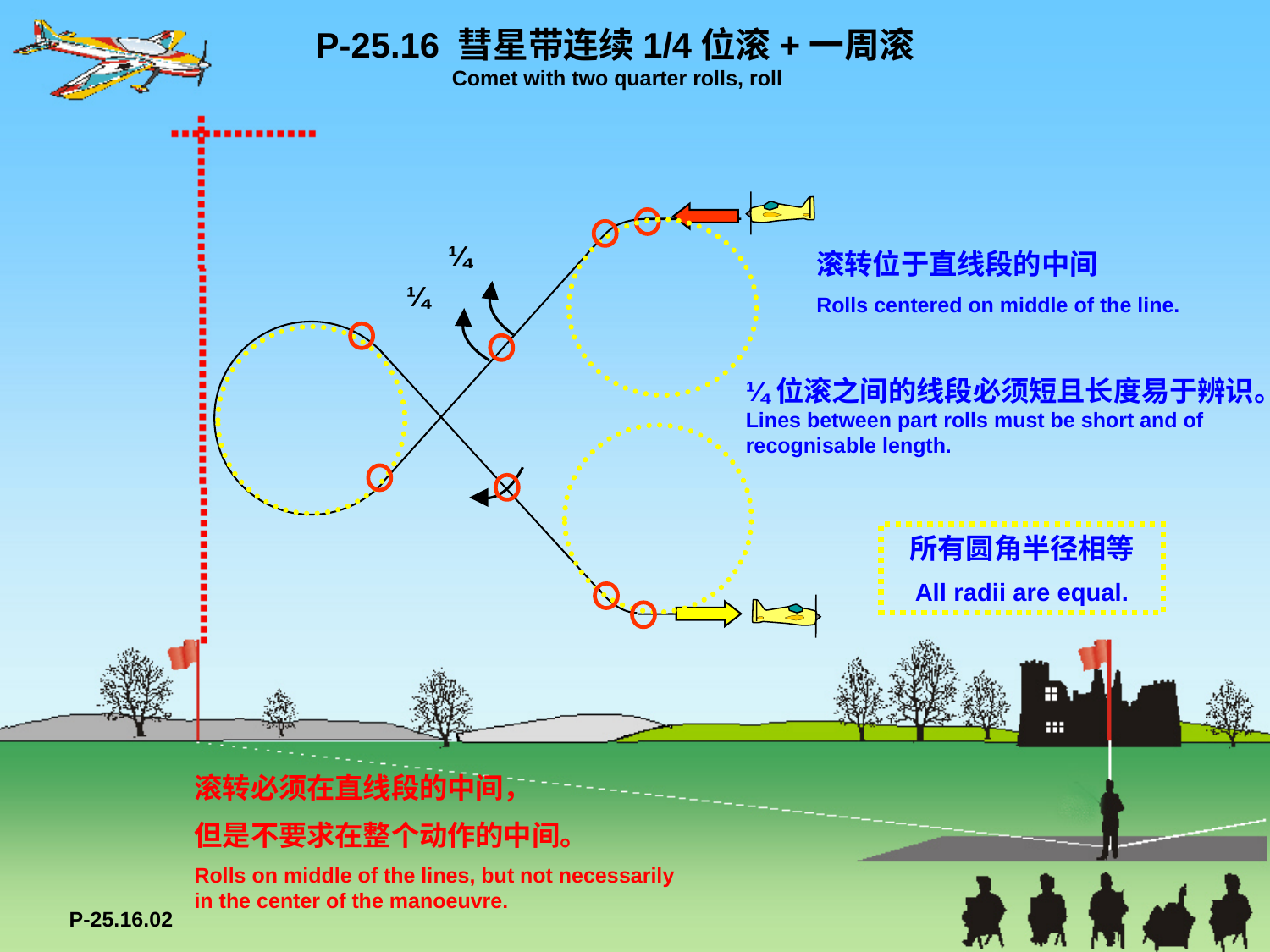

P-25.16 彗星带连续1/4位滚+一周滚
                       Comet with two quarter rolls, roll

¼

滚转位于直线段的中间
Rolls centered on middle of the line.
¼

¼位滚之间的线段必须短且长度易于辨识。
Lines between part rolls must be short and of recognisable length.

所有圆角半径相等
All radii are equal.

滚转必须在直线段的中间，
但是不要求在整个动作的中间。
Rolls on middle of the lines, but not necessarily in the center of the manoeuvre.
P-25.16.02